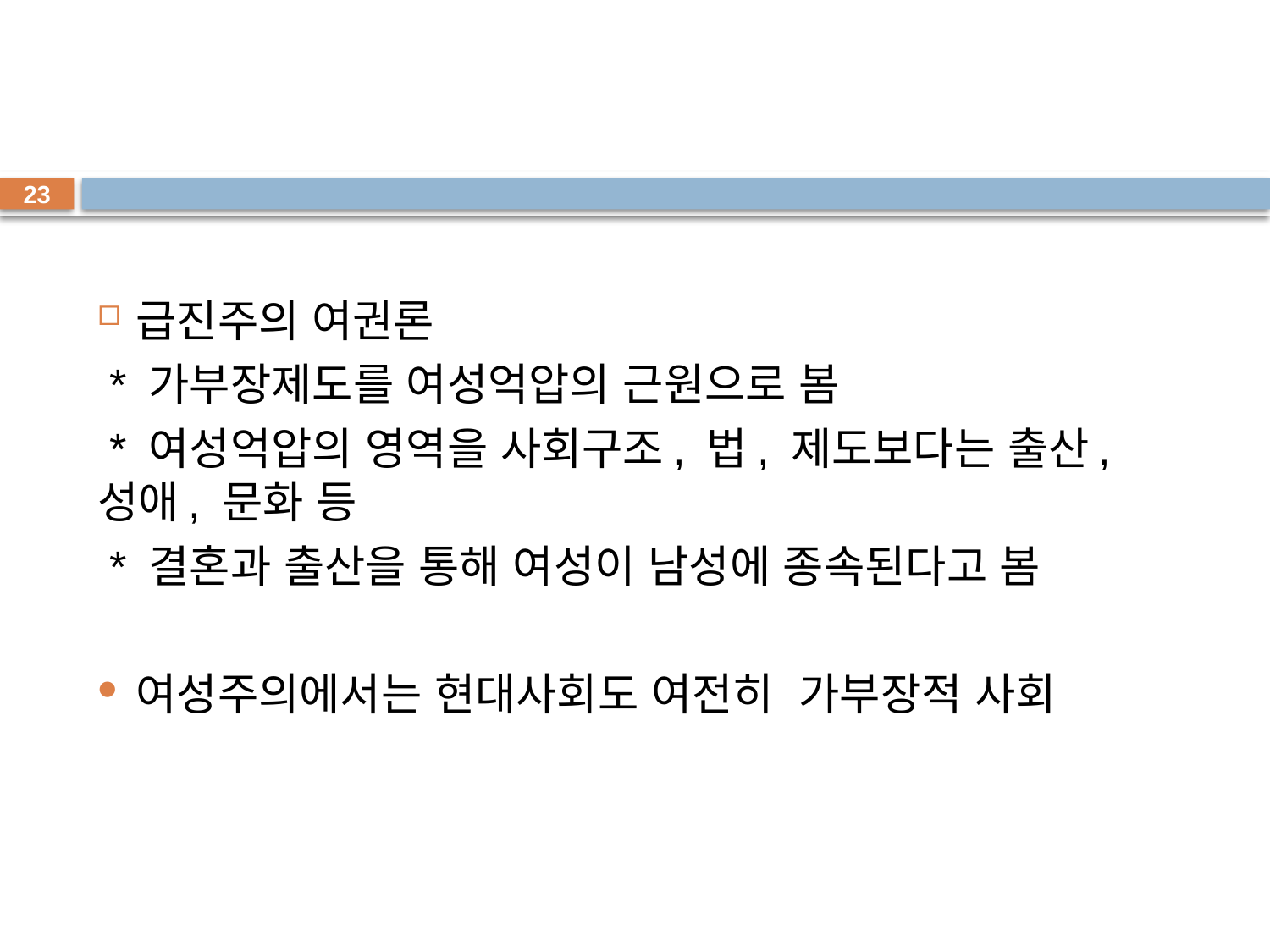

#
23

급진주의 여권론
 * 가부장제도를 여성억압의 근원으로 봄
 * 여성억압의 영역을 사회구조, 법, 제도보다는 출산, 성애, 문화 등
 * 결혼과 출산을 통해 여성이 남성에 종속된다고 봄

여성주의에서는 현대사회도 여전히  가부장적 사회